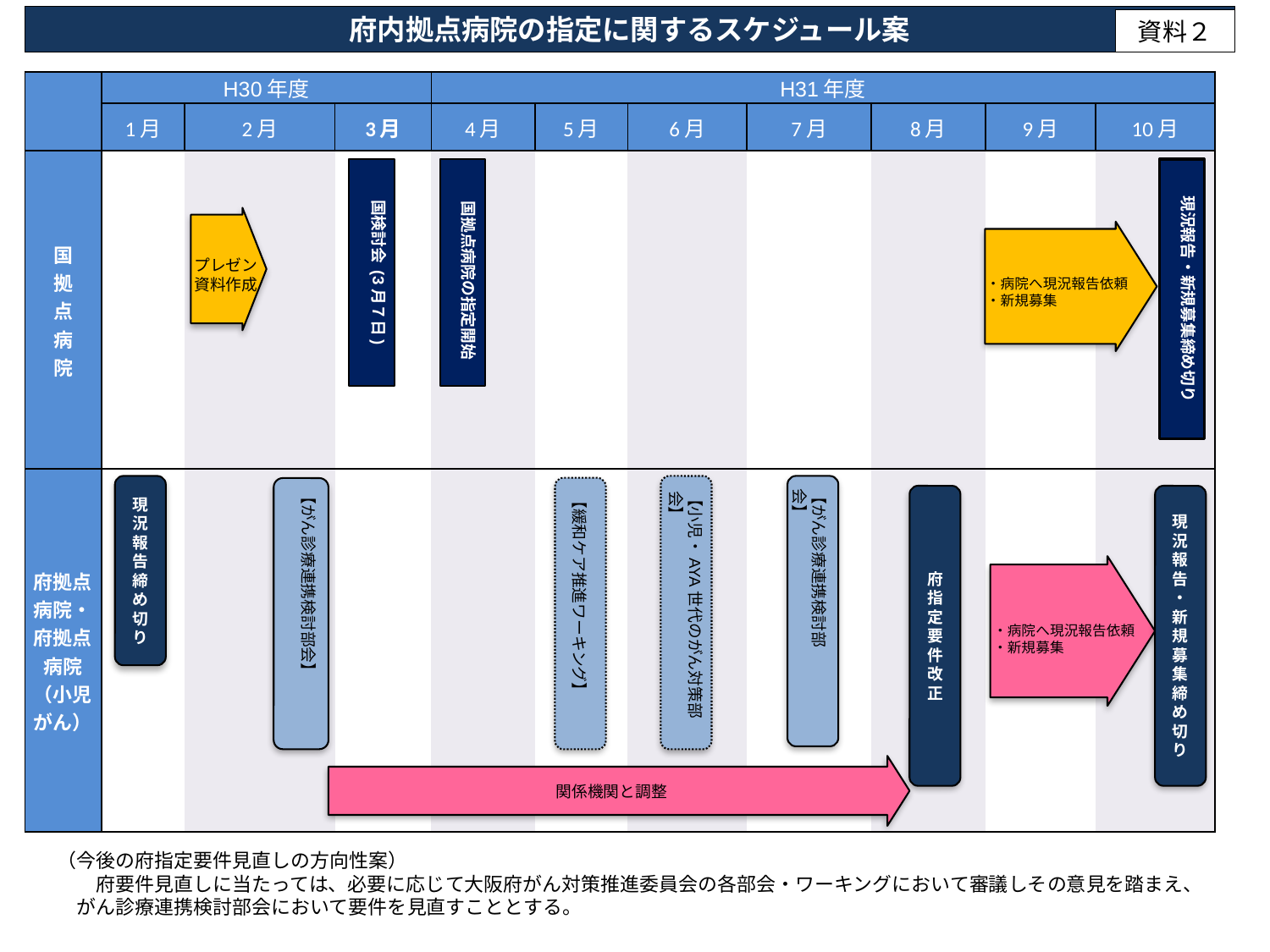

府内拠点病院の指定に関するスケジュール案
資料２
|  | H30年度 |  |  | H31年度 |  |  |  |  |  |  |
| --- | --- | --- | --- | --- | --- | --- | --- | --- | --- | --- |
|  | 1月 | 2月 | 3月 | 4月 | 5月 | 6月 | 7月 | 8月 | 9月 | 10月 |
| 国 拠 点 病 院 |  |  |  |  |  |  |  |  |  |  |
|  |  |  |  |  |  |  |  |  |  |  |
|  |  |  |  |  |  |  |  |  |  |  |
| 府拠点病院・府拠点病院（小児がん） |  |  |  |  |  |  |  |  |  |  |
|  |  |  |  |  |  |  |  |  |  |  |
|  |  |  |  |  |  |  |  |  |  |  |
|  |  |  |  |  |  |  |  |  |  |  |
|  |  |  |  |  |  |  |  |  |  |  |
|  |  |  |  |  |  |  |  |  |  |  |
|  |  |  |  |  |  |  |  |  |  |  |
|  |  |  |  |  |  |  |  |  |  |  |
|  |  |  |  |  |  |  |  |  |  |  |
|  |  |  |  |  |  |  |  |  |  |  |
国検討会 (3月７日)
　国拠点病院の指定開始
現況報告・新規募集締め切り

プレゼン
資料作成
・病院へ現況報告依頼
・新規募集
現況報告締め切り
【がん診療連携検討部会】
【小児・AYA世代のがん対策部会】

【がん診療連携検討部会】
【緩和ケア推進ワーキング】

府指定要件改正
現況報告・新規募集締め切り

・病院へ現況報告依頼
・新規募集
関係機関と調整
（今後の府指定要件見直しの方向性案）
　　府要件見直しに当たっては、必要に応じて大阪府がん対策推進委員会の各部会・ワーキングにおいて審議しその意見を踏まえ、
　がん診療連携検討部会において要件を見直すこととする。